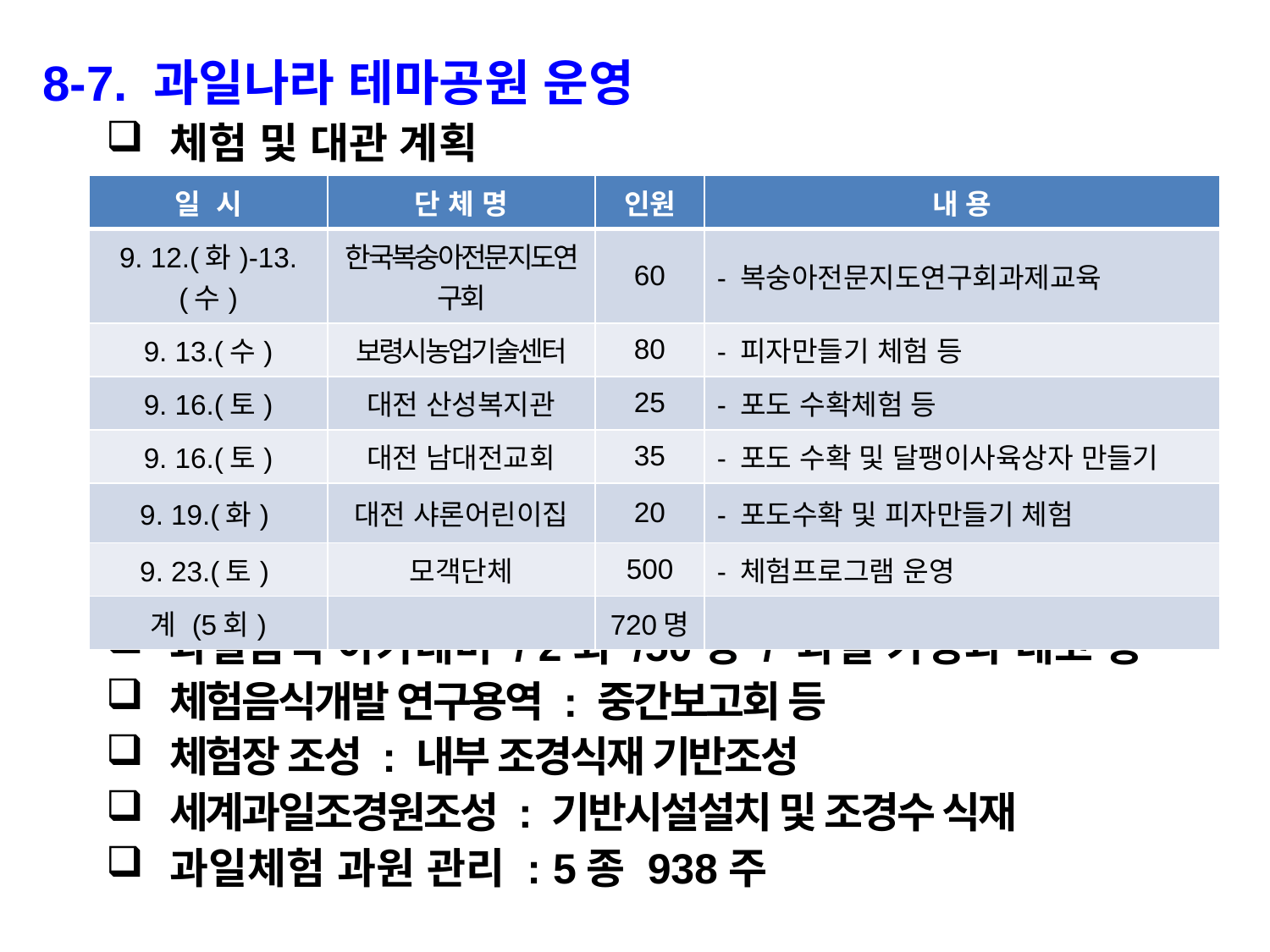

8-7. 과일나라 테마공원 운영
체험 및 대관 계획

과일음식 아카데미 / 2회 /50명 / 과일 카빙과 데코 등
체험음식개발 연구용역 : 중간보고회 등
체험장 조성 : 내부 조경식재 기반조성
세계과일조경원조성 : 기반시설설치 및 조경수 식재
과일체험 과원 관리 : 5종 938주
| 일 시 | 단 체 명 | 인원 | 내 용 |
| --- | --- | --- | --- |
| 9. 12.(화)-13.(수) | 한국복숭아전문지도연구회 | 60 | - 복숭아전문지도연구회과제교육 |
| 9. 13.(수) | 보령시농업기술센터 | 80 | - 피자만들기 체험 등 |
| 9. 16.(토) | 대전 산성복지관 | 25 | - 포도 수확체험 등 |
| 9. 16.(토) | 대전 남대전교회 | 35 | - 포도 수확 및 달팽이사육상자 만들기 |
| 9. 19.(화) | 대전 샤론어린이집 | 20 | - 포도수확 및 피자만들기 체험 |
| 9. 23.(토) | 모객단체 | 500 | - 체험프로그램 운영 |
| 계 (5회) |  | 720명 |  |